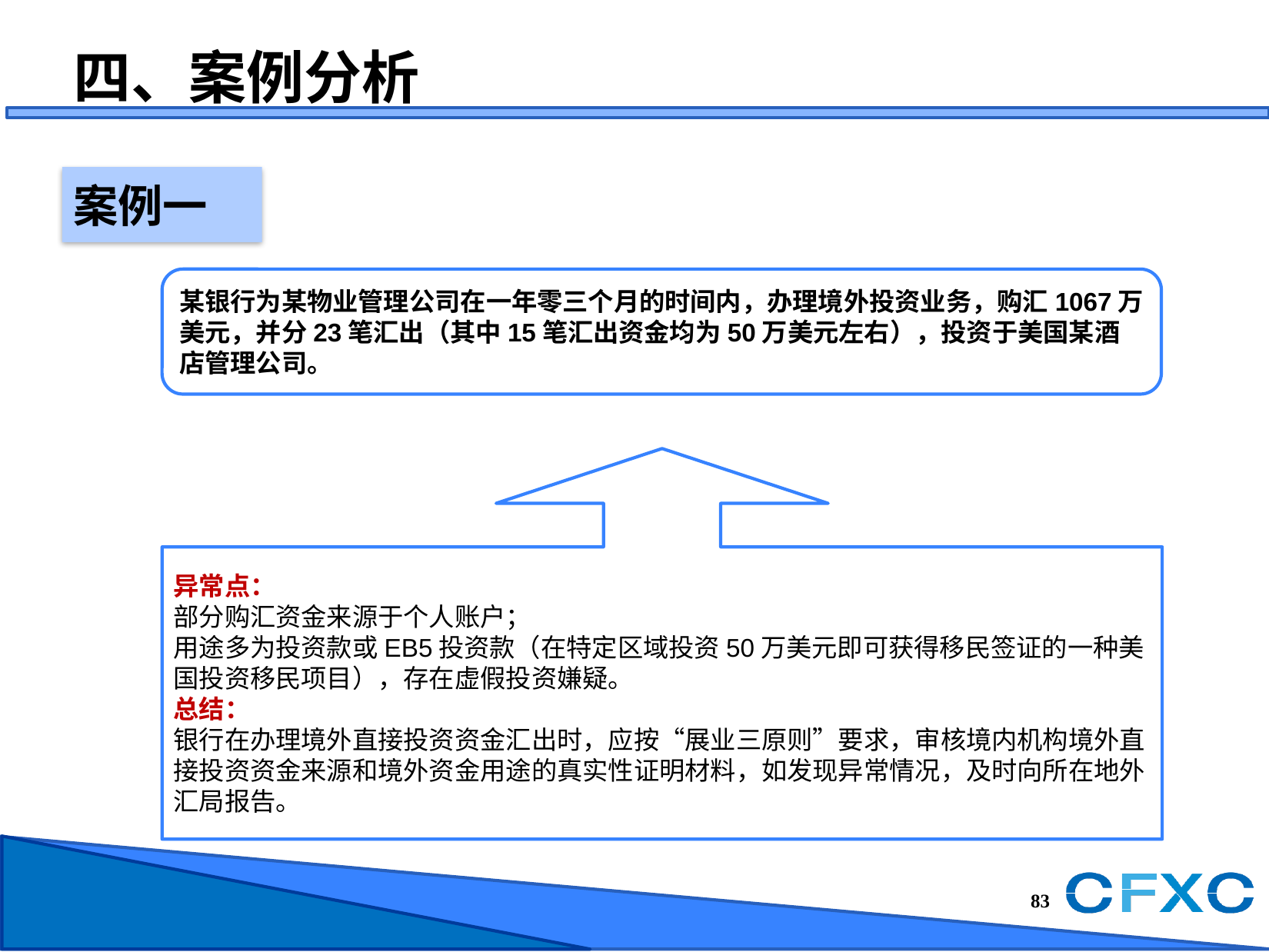

四、案例分析
案例一
某银行为某物业管理公司在一年零三个月的时间内，办理境外投资业务，购汇1067万美元，并分23笔汇出（其中15笔汇出资金均为50万美元左右），投资于美国某酒店管理公司。
异常点：
部分购汇资金来源于个人账户；
用途多为投资款或EB5投资款（在特定区域投资50万美元即可获得移民签证的一种美国投资移民项目），存在虚假投资嫌疑。
总结：
银行在办理境外直接投资资金汇出时，应按“展业三原则”要求，审核境内机构境外直接投资资金来源和境外资金用途的真实性证明材料，如发现异常情况，及时向所在地外汇局报告。
83